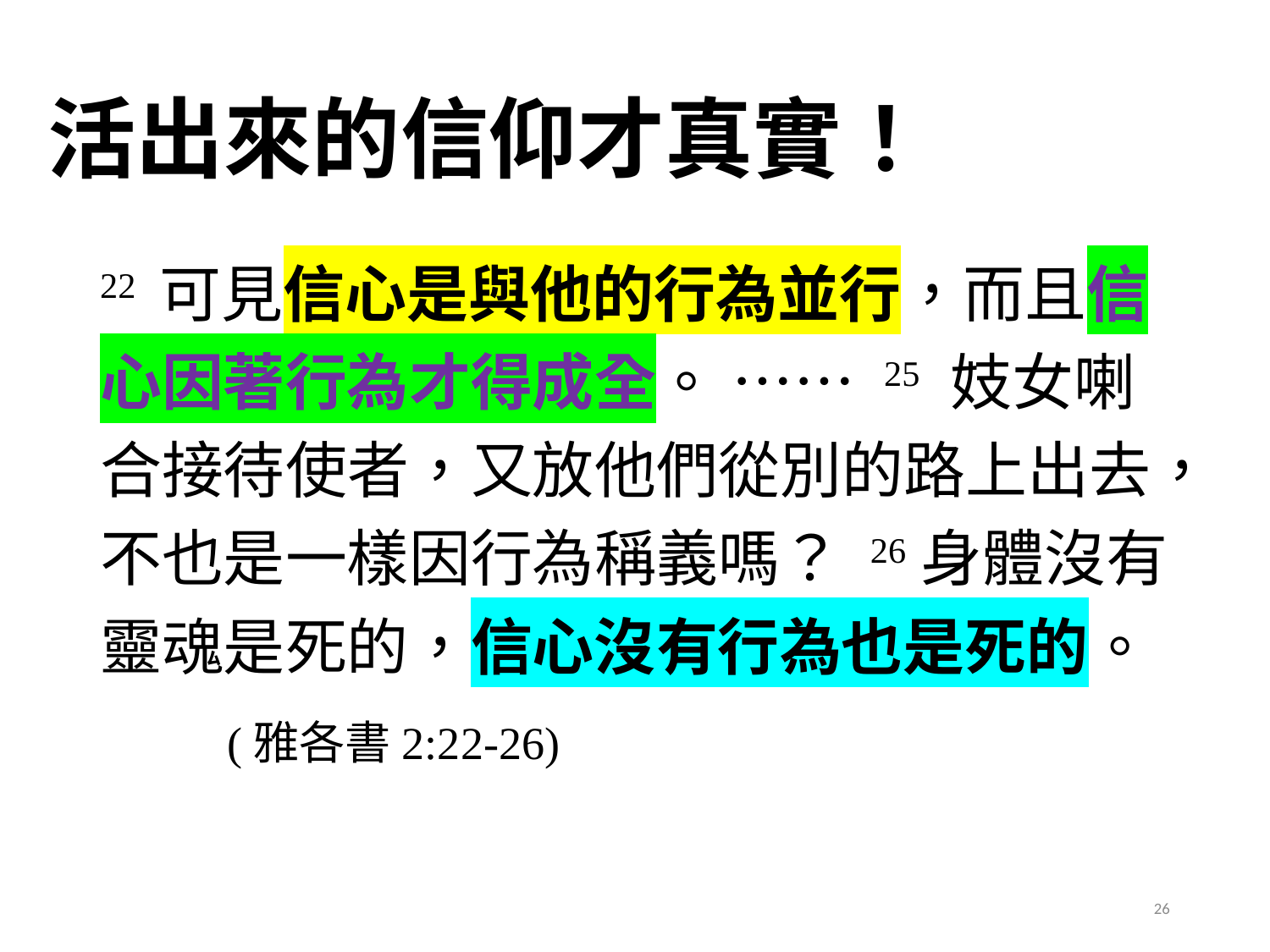

# 活出來的信仰才真實！
22 可見信心是與他的行為並行，而且信心因著行為才得成全。 …… 25 妓女喇合接待使者，又放他們從別的路上出去，不也是一樣因行為稱義嗎？ 26身體沒有靈魂是死的，信心沒有行為也是死的。	(雅各書2:22-26)

26